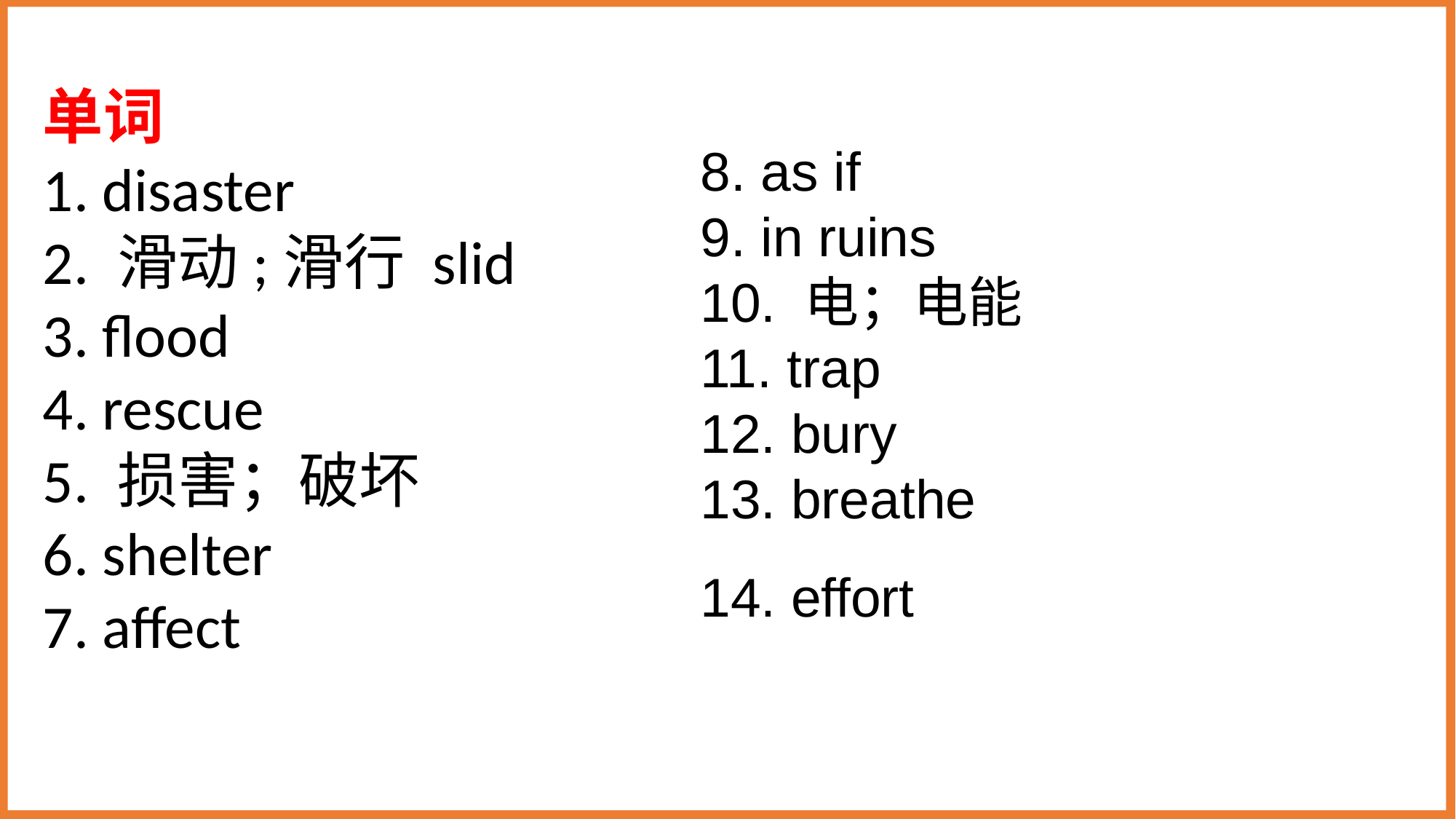

单词
1. disaster
2. 滑动;滑行 slid
3. flood
4. rescue
5. 损害；破坏
6. shelter
7. affect

8. as if
9. in ruins
10. 电；电能
11. trap
12. bury
13. breathe
14. effort